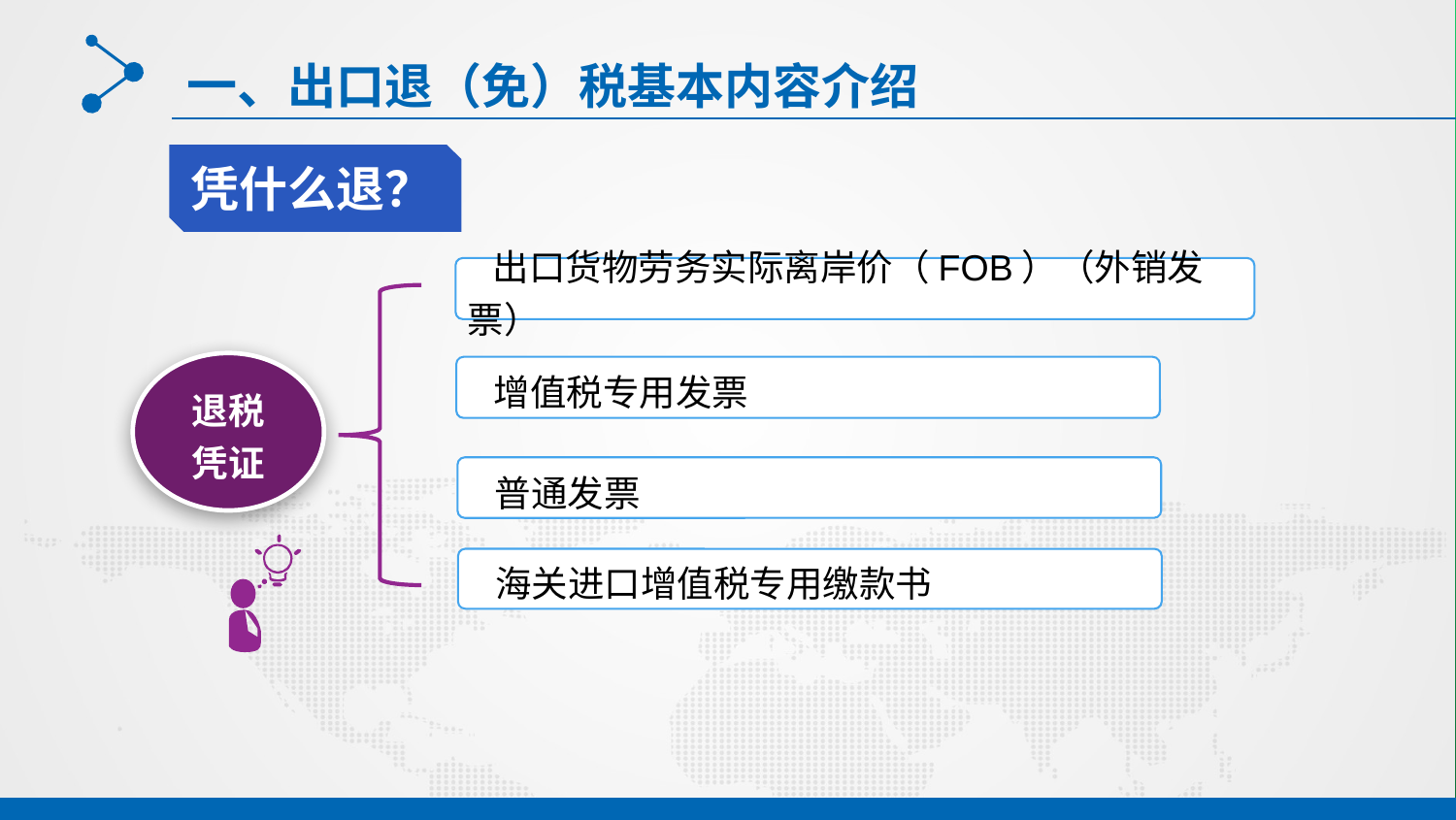

# 一、出口退（免）税基本内容介绍
凭什么退？
  出口货物劳务实际离岸价（FOB）（外销发票）

退税
凭证
  增值税专用发票
  普通发票

  海关进口增值税专用缴款书